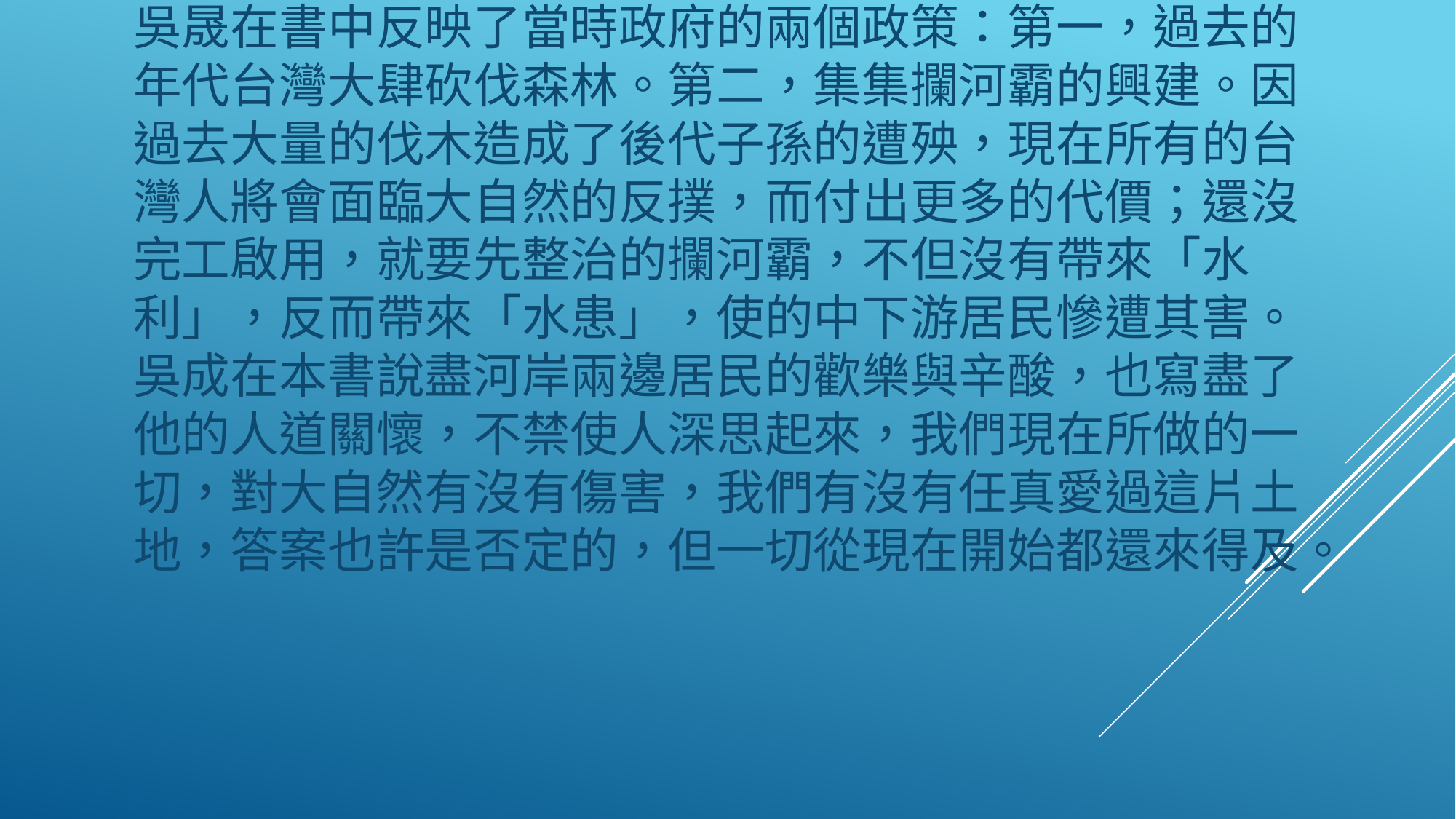

吳晟在書中反映了當時政府的兩個政策：第一，過去的年代台灣大肆砍伐森林。第二，集集攔河霸的興建。因過去大量的伐木造成了後代子孫的遭殃，現在所有的台灣人將會面臨大自然的反撲，而付出更多的代價；還沒完工啟用，就要先整治的攔河霸，不但沒有帶來「水利」，反而帶來「水患」，使的中下游居民慘遭其害。吳成在本書說盡河岸兩邊居民的歡樂與辛酸，也寫盡了他的人道關懷，不禁使人深思起來，我們現在所做的一切，對大自然有沒有傷害，我們有沒有任真愛過這片土地，答案也許是否定的，但一切從現在開始都還來得及。